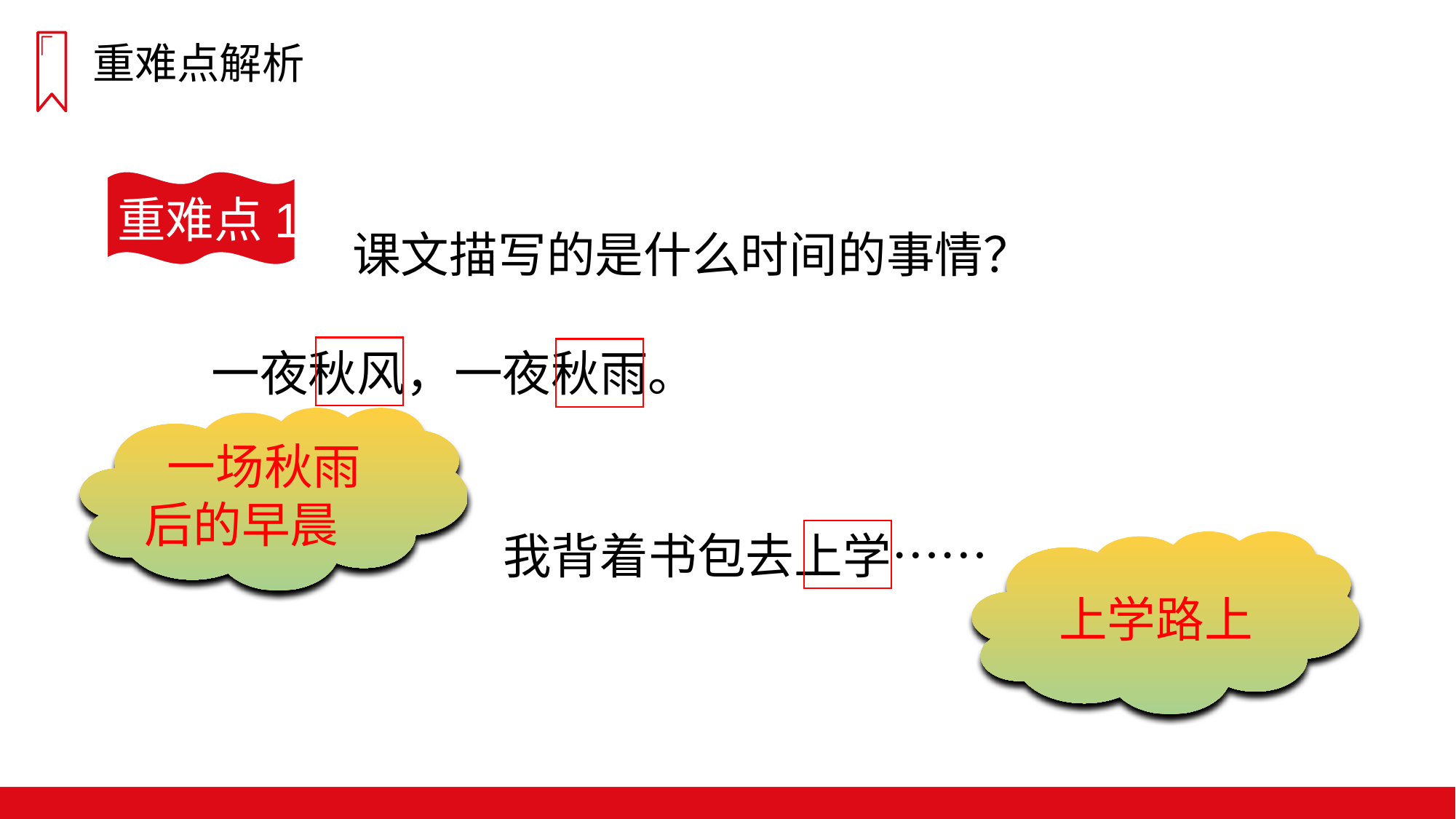

重难点解析
重难点1
课文描写的是什么时间的事情？
一夜秋风，一夜秋雨。

 一场秋雨后的早晨
我背着书包去上学……

 上学路上